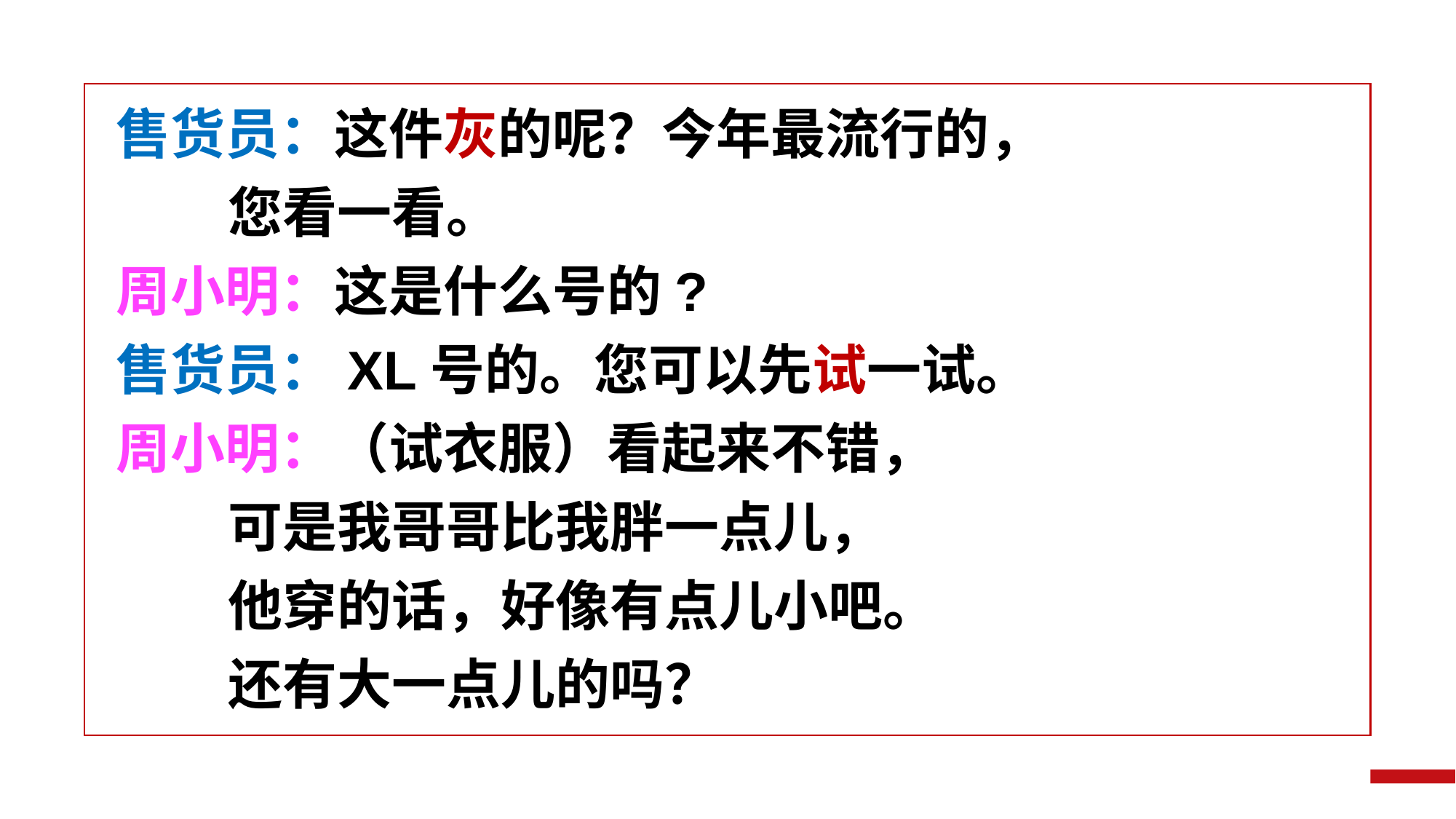

售货员：这件灰的呢？今年最流行的，
        您看一看。
周小明：这是什么号的?
售货员：XL号的。您可以先试一试。
周小明：（试衣服）看起来不错，
        可是我哥哥比我胖一点儿，
        他穿的话，好像有点儿小吧。
        还有大一点儿的吗？